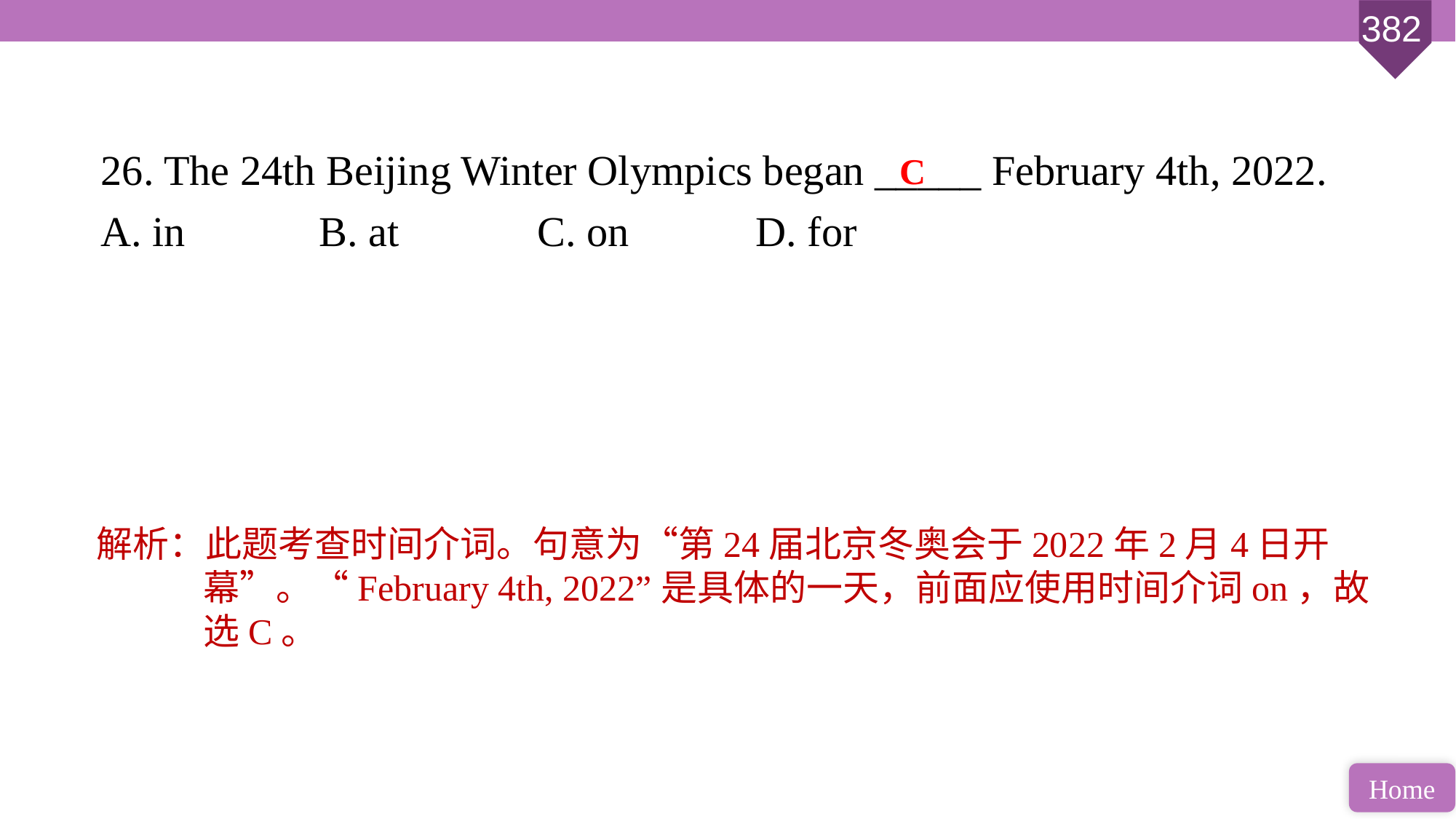

26. The 24th Beijing Winter Olympics began _____ February 4th, 2022.
A. in 		B. at 		C. on 		D. for
C
解析：此题考查时间介词。句意为“第24届北京冬奥会于2022年2月4日开幕”。“February 4th, 2022”是具体的一天，前面应使用时间介词on，故选C。